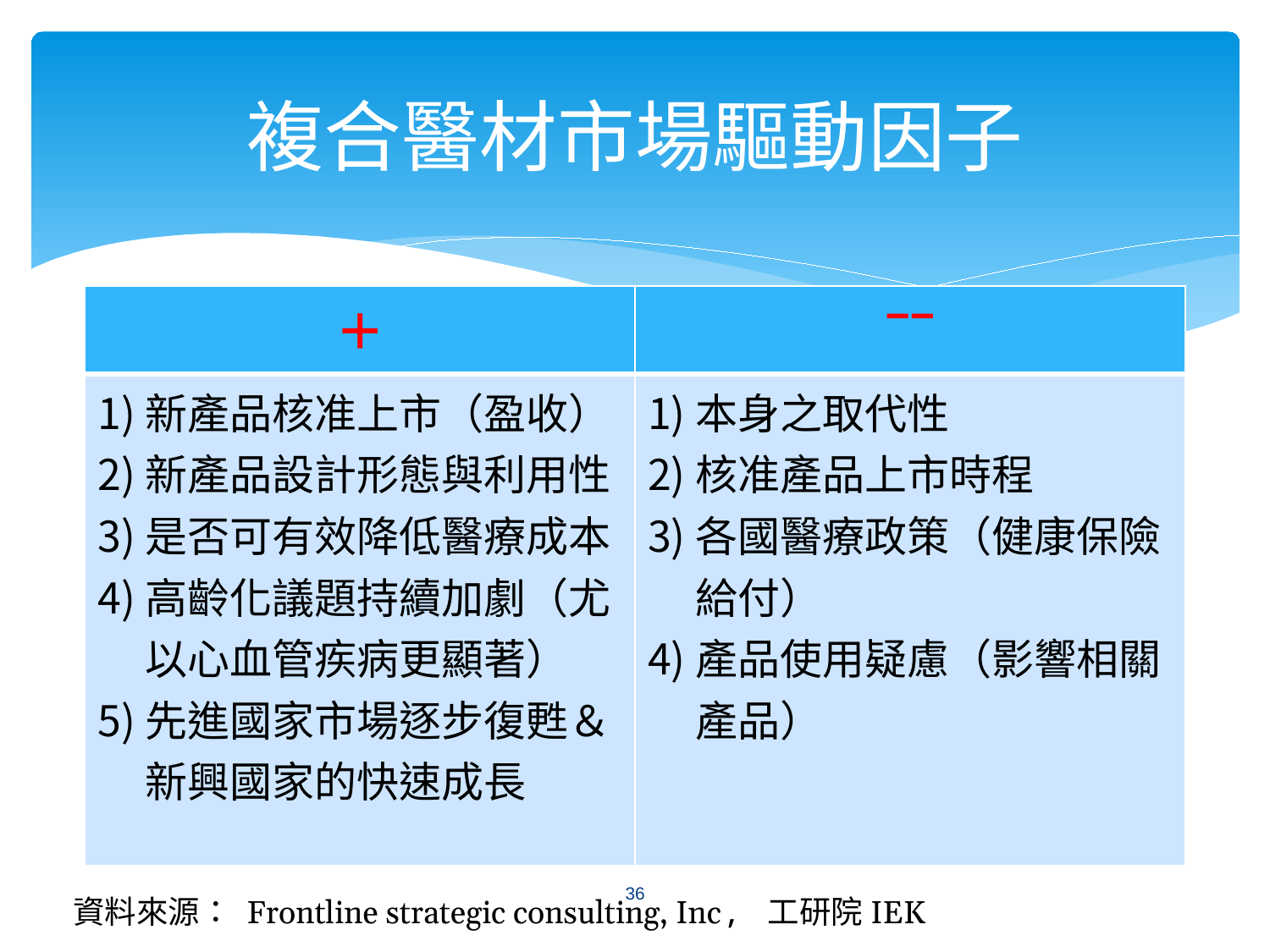

# 複合醫材市場驅動因子
| ＋ | −− |
| --- | --- |
| 新產品核准上市（盈收） 新產品設計形態與利用性 是否可有效降低醫療成本 高齡化議題持續加劇（尤以心血管疾病更顯著） 先進國家市場逐步復甦＆新興國家的快速成長 | 本身之取代性 核准產品上市時程 各國醫療政策（健康保險給付） 產品使用疑慮（影響相關產品） |
＋
36
資料來源： Frontline strategic consulting, Inc, 工研院IEK